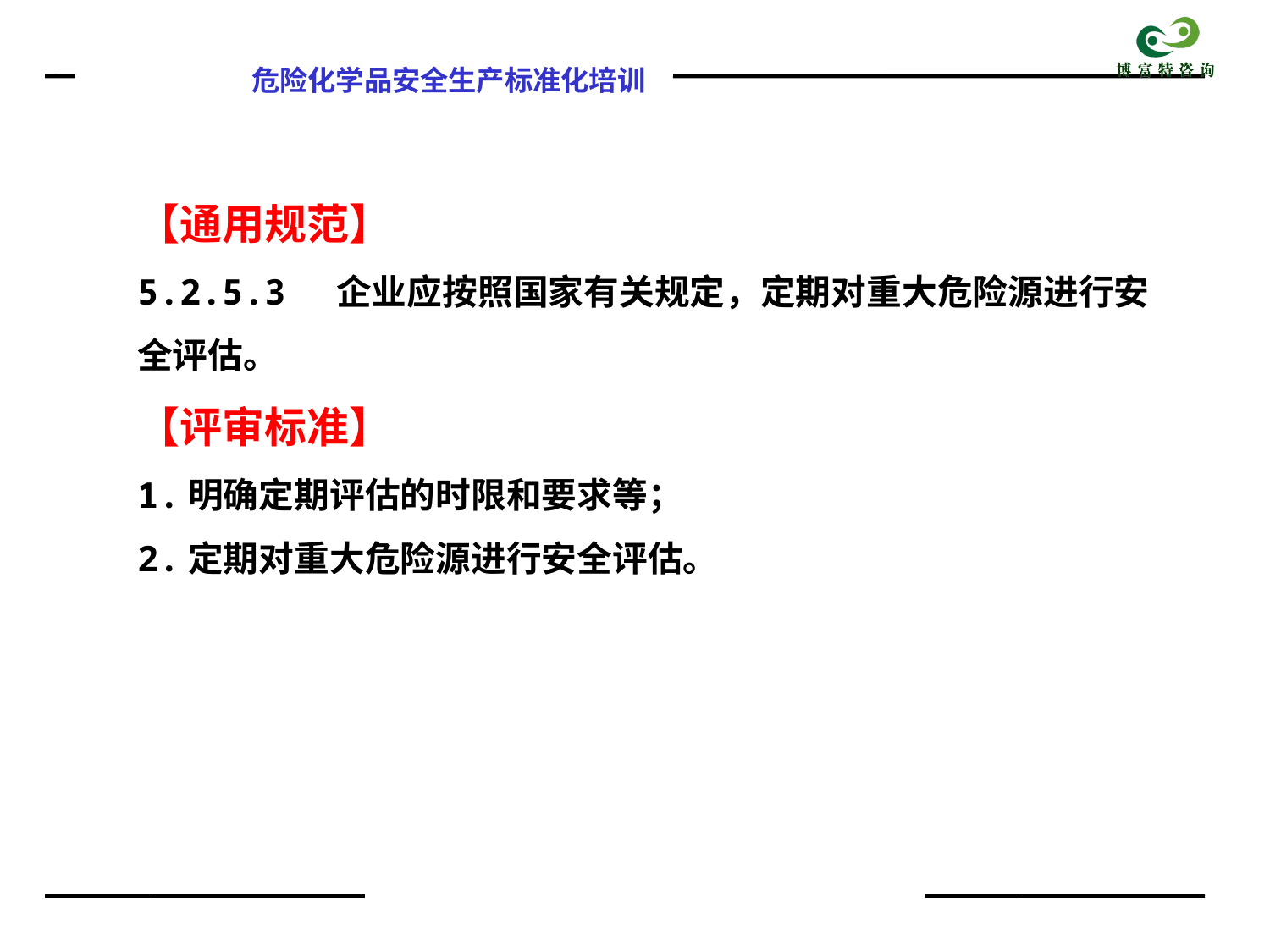

【通用规范】
5.2.5.3  企业应按照国家有关规定，定期对重大危险源进行安全评估。
【评审标准】
1.明确定期评估的时限和要求等；
2.定期对重大危险源进行安全评估。